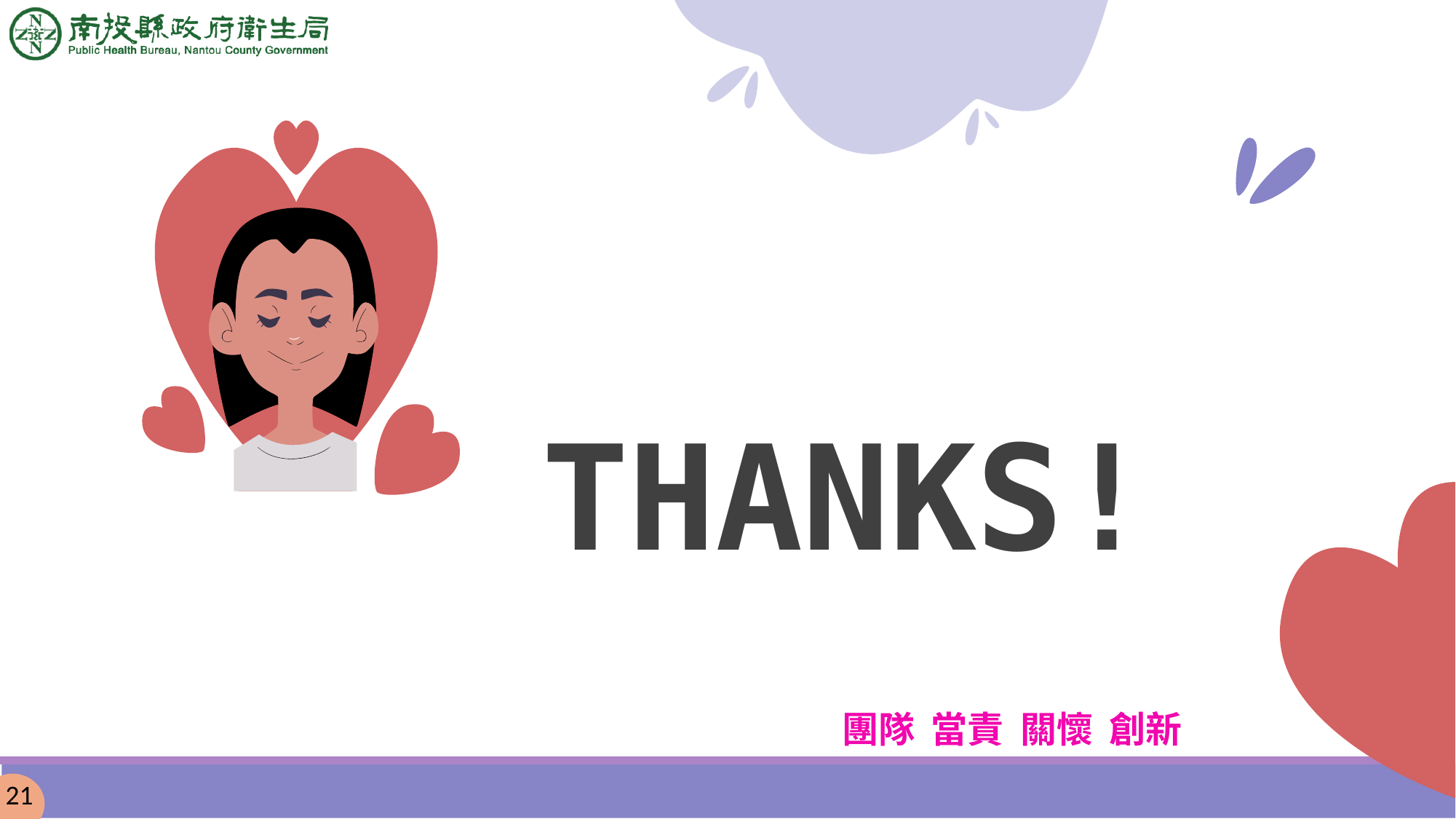

# THANKS!

21
團隊  當責  關懷  創新